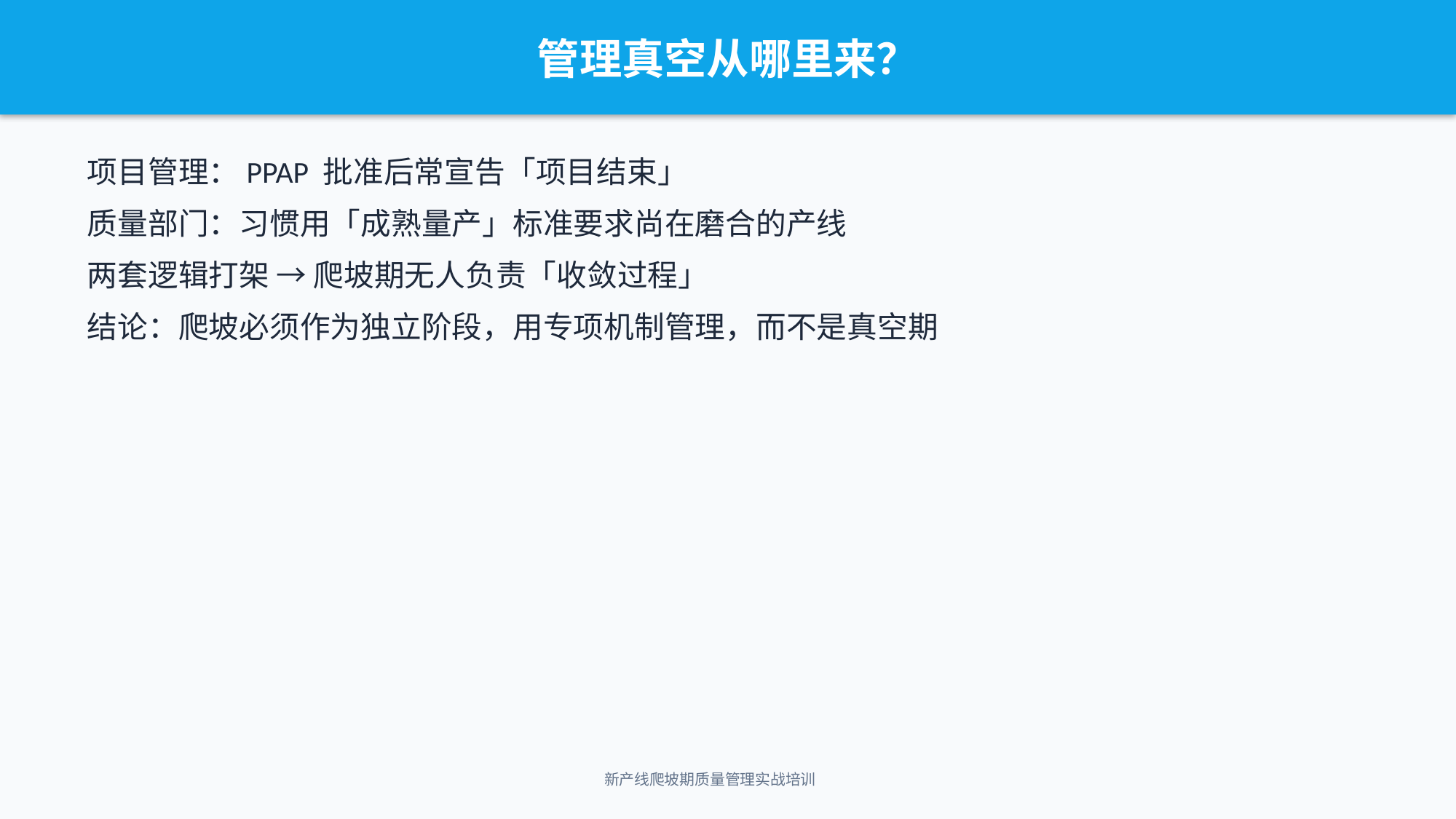

管理真空从哪里来？
项目管理：PPAP 批准后常宣告「项目结束」
质量部门：习惯用「成熟量产」标准要求尚在磨合的产线
两套逻辑打架 → 爬坡期无人负责「收敛过程」
结论：爬坡必须作为独立阶段，用专项机制管理，而不是真空期
新产线爬坡期质量管理实战培训